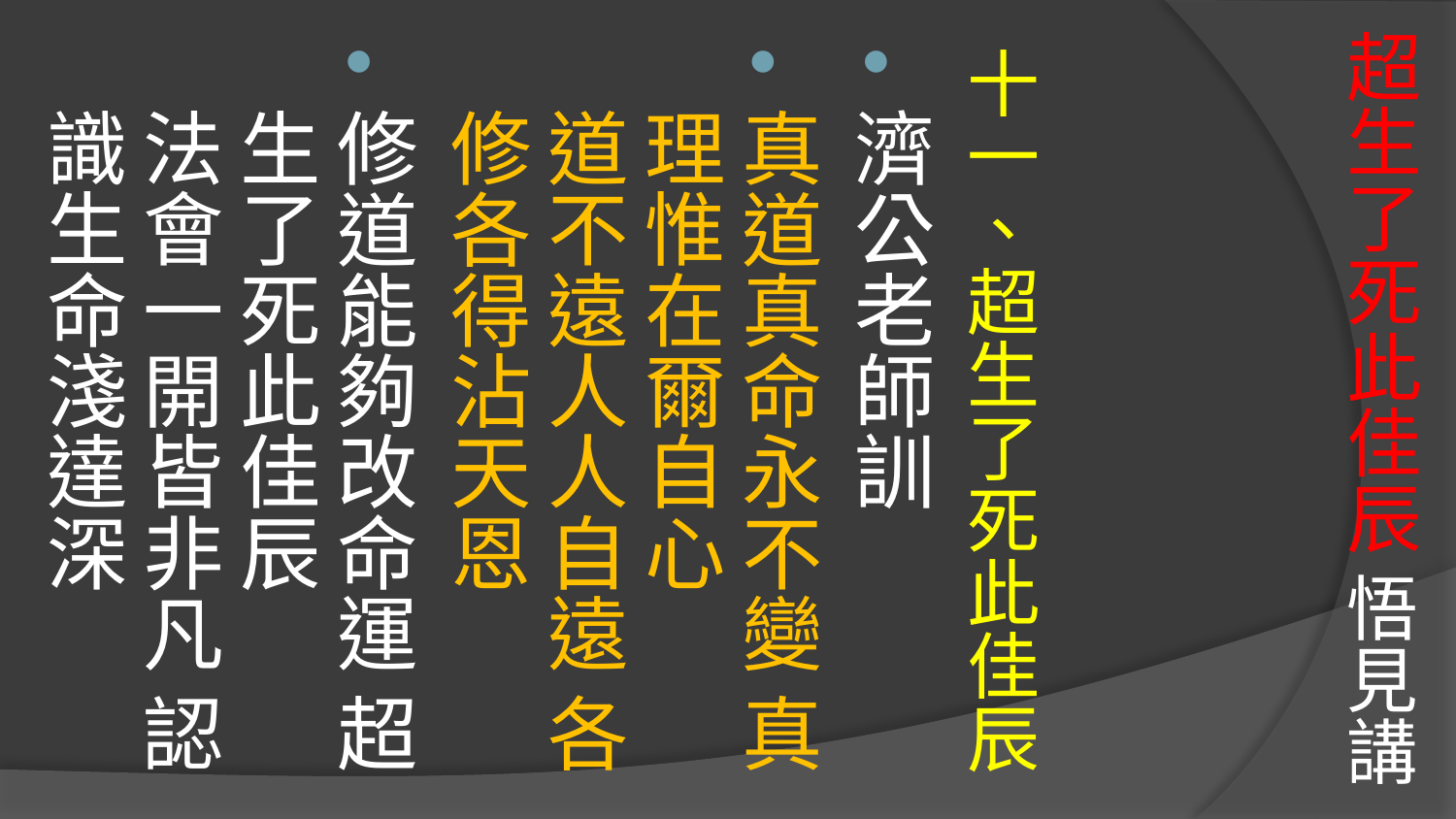

# 超生了死此佳辰 悟見講
十一、超生了死此佳辰
濟公老師訓
真道真命永不變 真理惟在爾自心
道不遠人人自遠 各修各得沾天恩
修道能夠改命運 超生了死此佳辰
法會一開皆非凡 認識生命淺達深